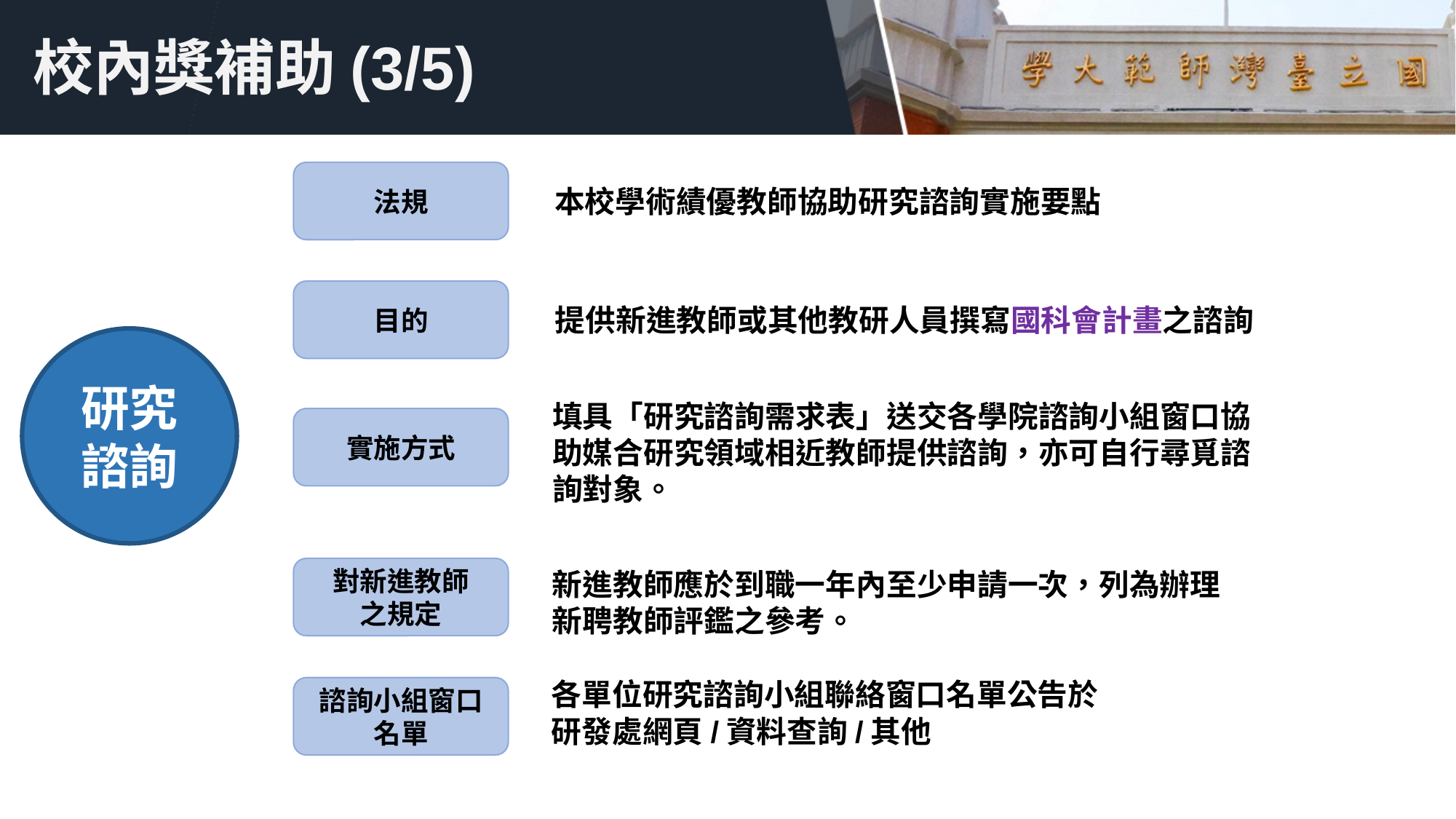

# 校內獎補助(3/5)
法規
本校學術績優教師協助研究諮詢實施要點
目的
提供新進教師或其他教研人員撰寫國科會計畫之諮詢
研究
諮詢
填具「研究諮詢需求表」送交各學院諮詢小組窗口協助媒合研究領域相近教師提供諮詢，亦可自行尋覓諮詢對象。

實施方式
對新進教師
之規定
新進教師應於到職一年內至少申請一次，列為辦理新聘教師評鑑之參考。
各單位研究諮詢小組聯絡窗口名單公告於
研發處網頁/資料查詢/其他
諮詢小組窗口名單